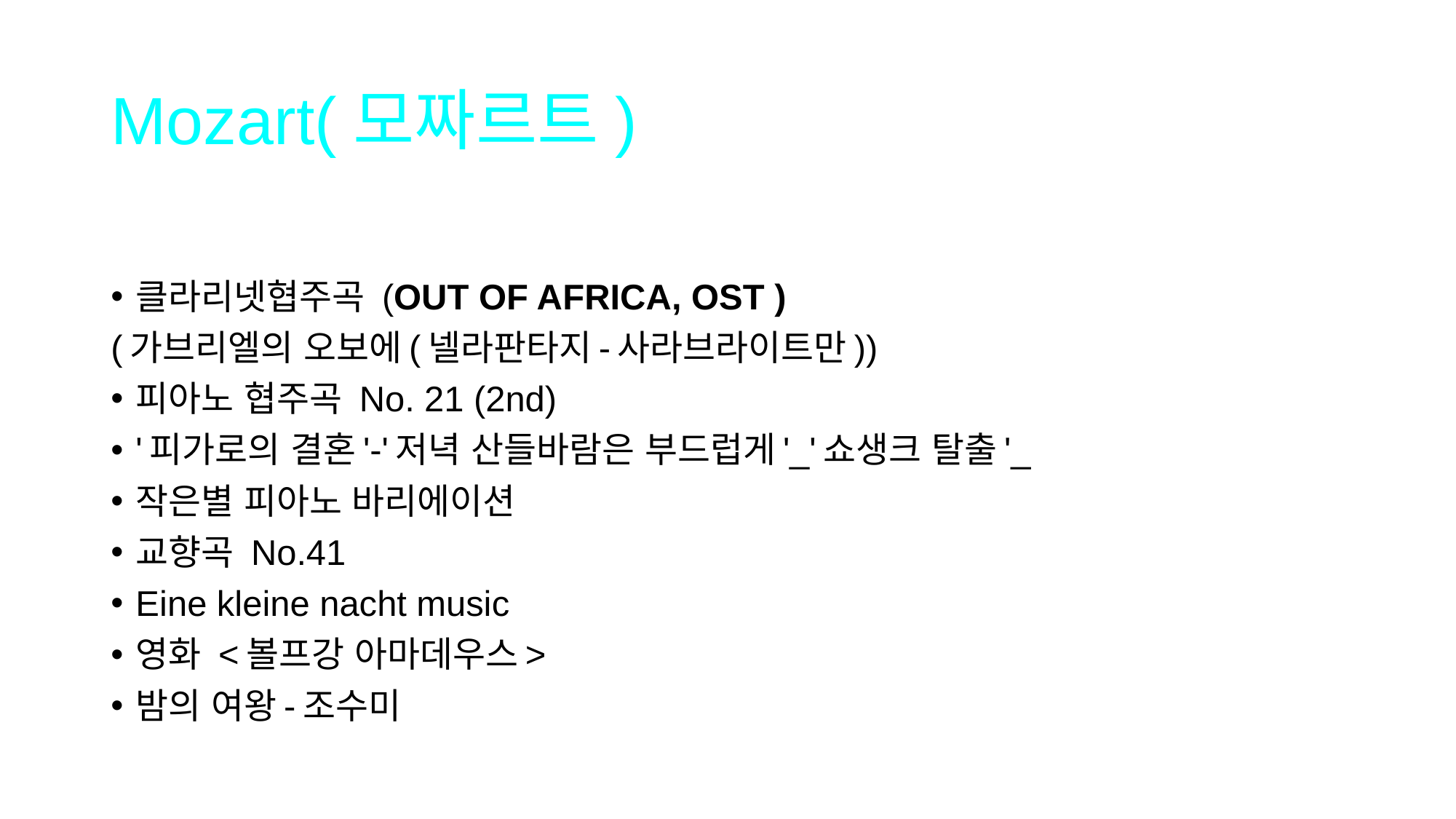

# Mozart(모짜르트)

클라리넷협주곡 (OUT OF AFRICA, OST )
(가브리엘의 오보에(넬라판타지-사라브라이트만))
피아노 협주곡 No. 21 (2nd)
'피가로의 결혼'-'저녁 산들바람은 부드럽게'_'쇼생크 탈출'_
작은별 피아노 바리에이션
교향곡 No.41
Eine kleine nacht music
영화 <볼프강 아마데우스>
밤의 여왕-조수미